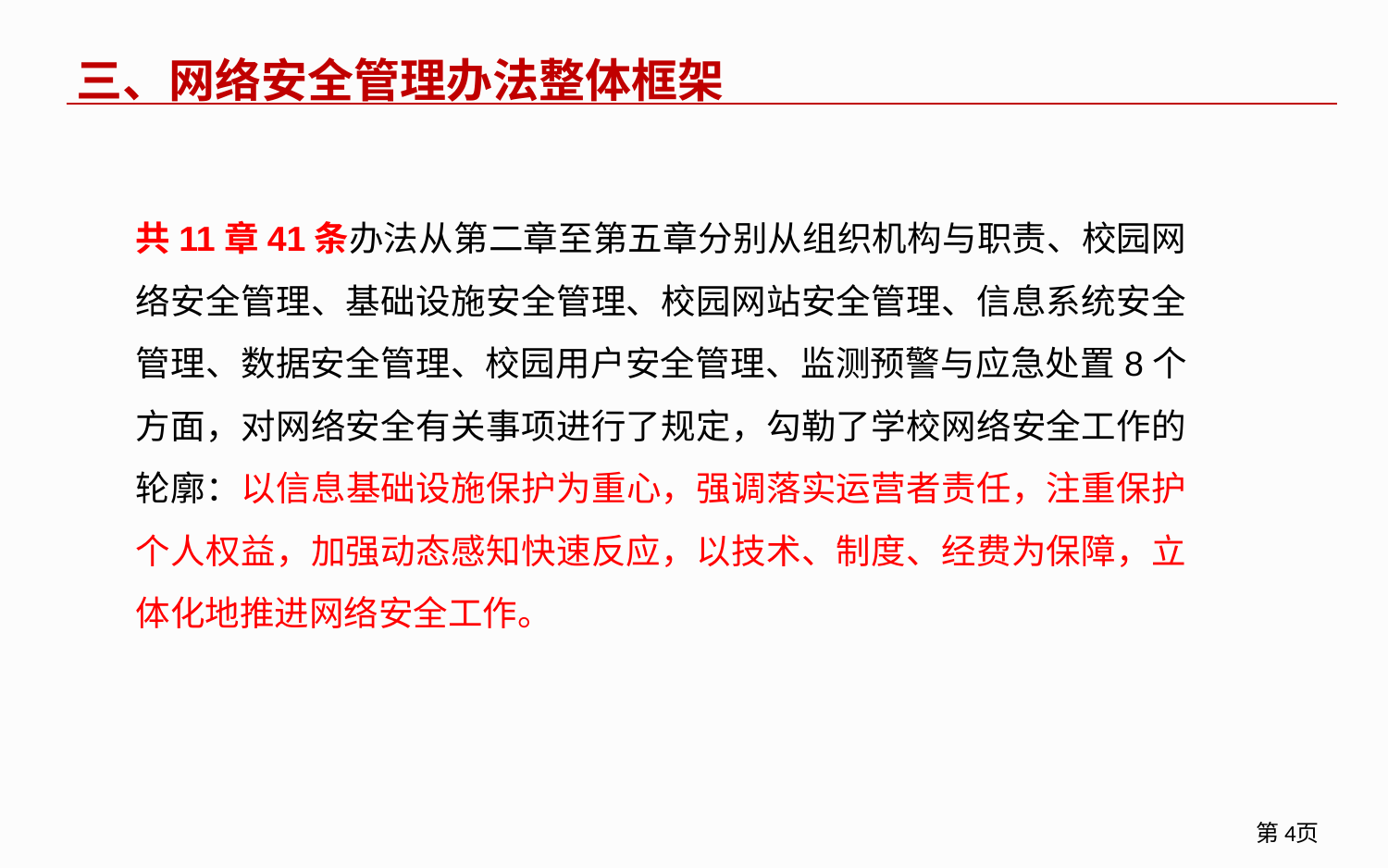

三、网络安全管理办法整体框架
共11章41条办法从第二章至第五章分别从组织机构与职责、校园网络安全管理、基础设施安全管理、校园网站安全管理、信息系统安全管理、数据安全管理、校园用户安全管理、监测预警与应急处置8个方面，对网络安全有关事项进行了规定，勾勒了学校网络安全工作的轮廓：以信息基础设施保护为重心，强调落实运营者责任，注重保护个人权益，加强动态感知快速反应，以技术、制度、经费为保障，立体化地推进网络安全工作。